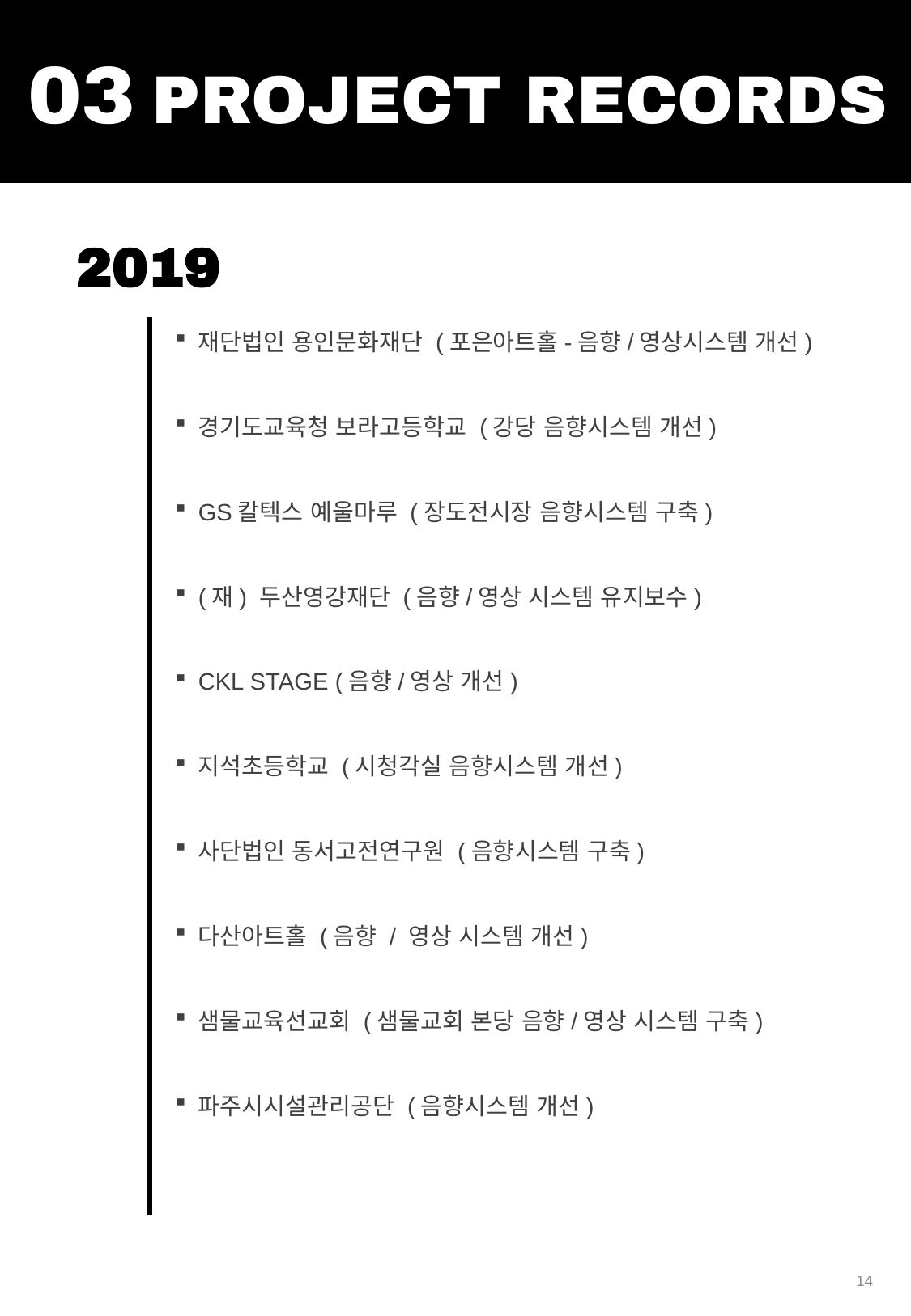

03 PROJECT RECORDS
2019
재단법인 용인문화재단 (포은아트홀-음향/영상시스템 개선)
경기도교육청 보라고등학교 (강당 음향시스템 개선)
GS칼텍스 예울마루 (장도전시장 음향시스템 구축)
(재) 두산영강재단 (음향/영상 시스템 유지보수)
CKL STAGE (음향/영상 개선)
지석초등학교 (시청각실 음향시스템 개선)
사단법인 동서고전연구원 (음향시스템 구축)
다산아트홀 (음향 / 영상 시스템 개선)
샘물교육선교회 (샘물교회 본당 음향/영상 시스템 구축)
파주시시설관리공단 (음향시스템 개선)
14